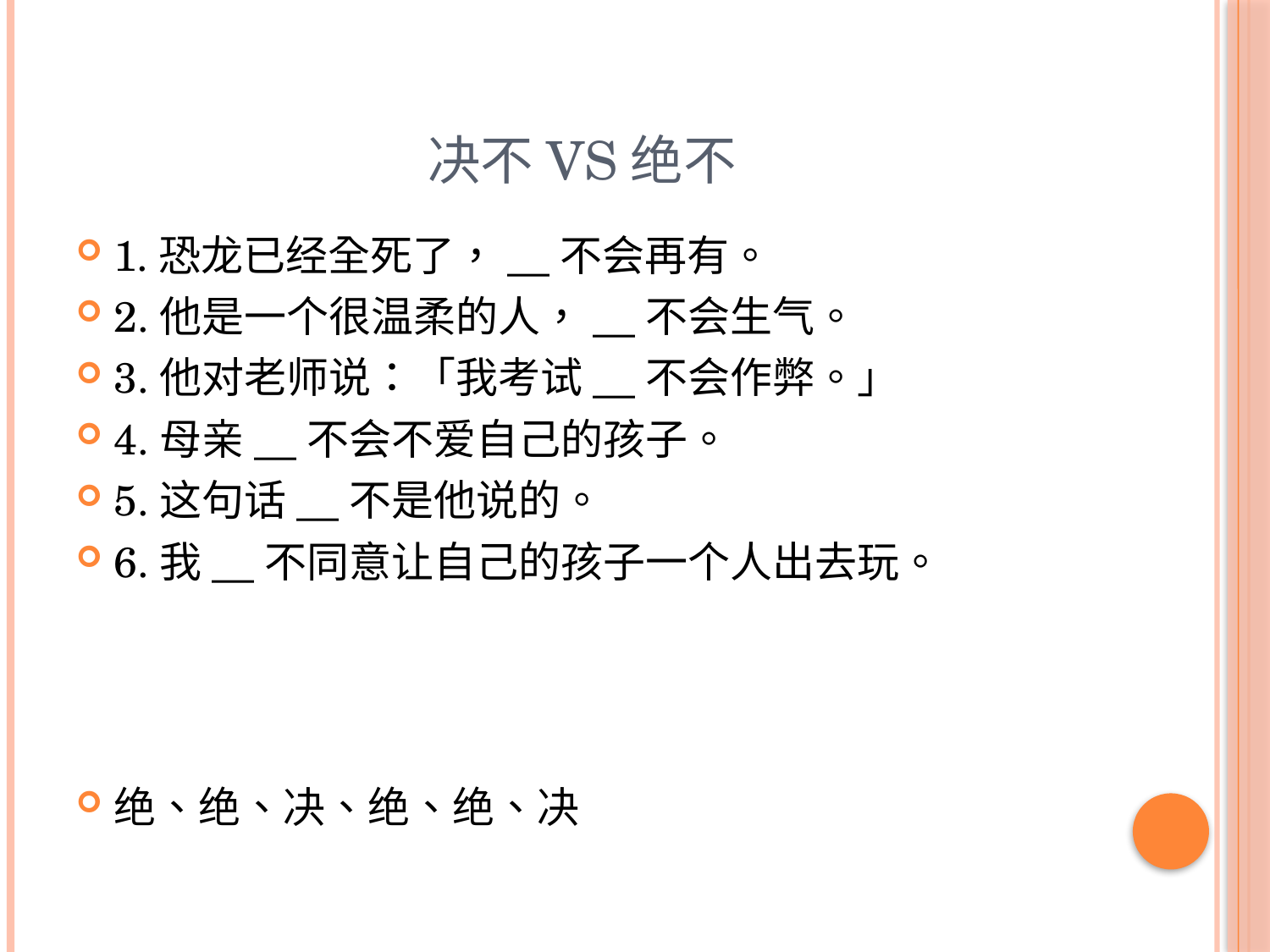

# 决不vs绝不
1.恐龙已经全死了，__不会再有。
2.他是一个很温柔的人，__不会生气。
3.他对老师说：「我考试__不会作弊。」
4.母亲__不会不爱自己的孩子。
5.这句话__不是他说的。
6.我__不同意让自己的孩子一个人出去玩。

绝、绝、决、绝、绝、决